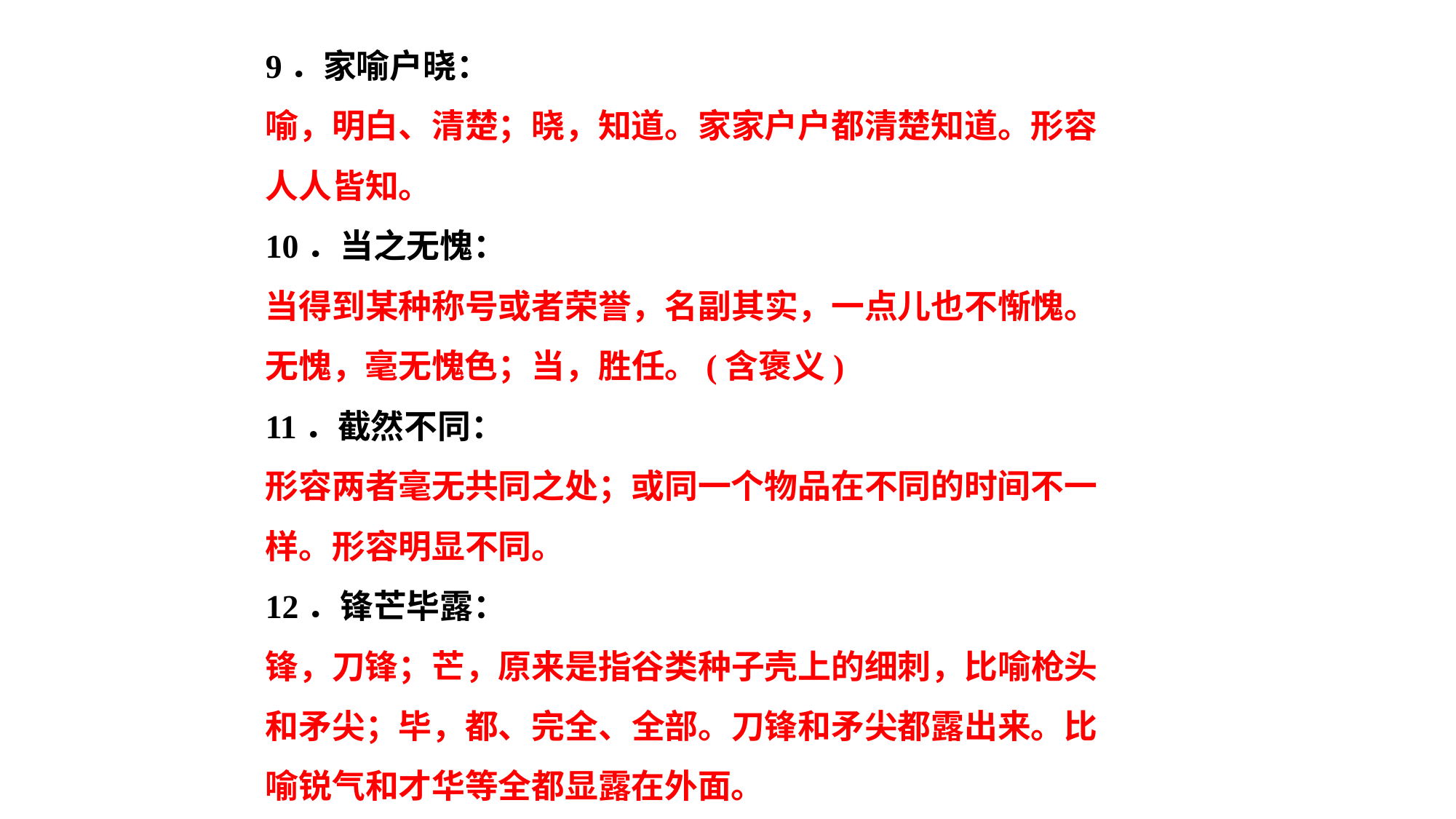

9．家喻户晓：
喻，明白、清楚；晓，知道。家家户户都清楚知道。形容人人皆知。
10．当之无愧：
当得到某种称号或者荣誉，名副其实，一点儿也不惭愧。无愧，毫无愧色；当，胜任。(含褒义)
11．截然不同：
形容两者毫无共同之处；或同一个物品在不同的时间不一样。形容明显不同。
12．锋芒毕露：
锋，刀锋；芒，原来是指谷类种子壳上的细刺，比喻枪头和矛尖；毕，都、完全、全部。刀锋和矛尖都露出来。比喻锐气和才华等全都显露在外面。